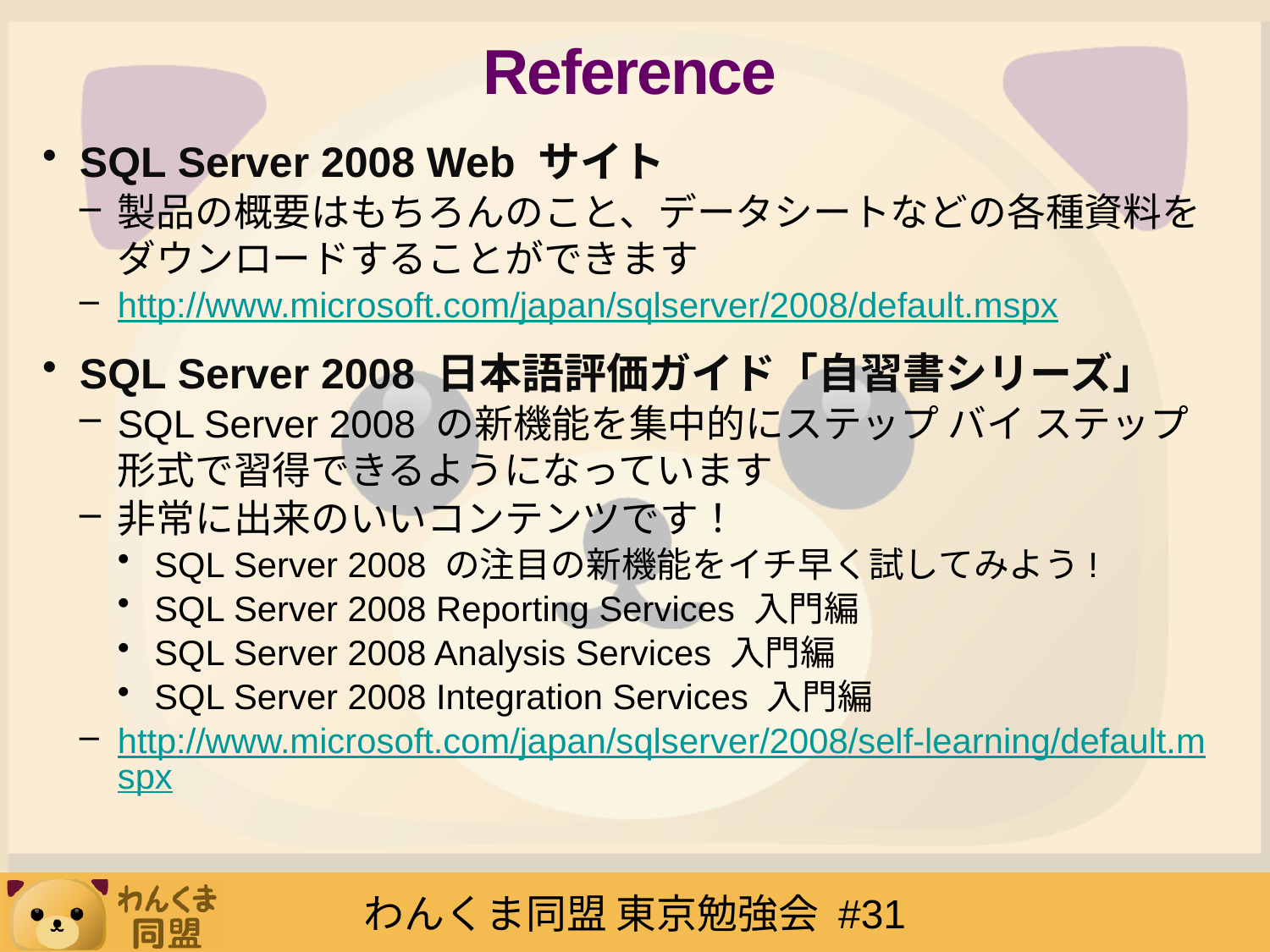

# Reference
SQL Server 2008 Web サイト
製品の概要はもちろんのこと、データシートなどの各種資料を
ダウンロードすることができます
http://www.microsoft.com/japan/sqlserver/2008/default.mspx
SQL Server 2008 日本語評価ガイド「自習書シリーズ」
SQL Server 2008 の新機能を集中的にステップ バイ ステップ
形式で習得できるようになっています
非常に出来のいいコンテンツです！
SQL Server 2008 の注目の新機能をイチ早く試してみよう!
SQL Server 2008 Reporting Services 入門編
SQL Server 2008 Analysis Services 入門編
SQL Server 2008 Integration Services 入門編
http://www.microsoft.com/japan/sqlserver/2008/self-learning/default.mspx